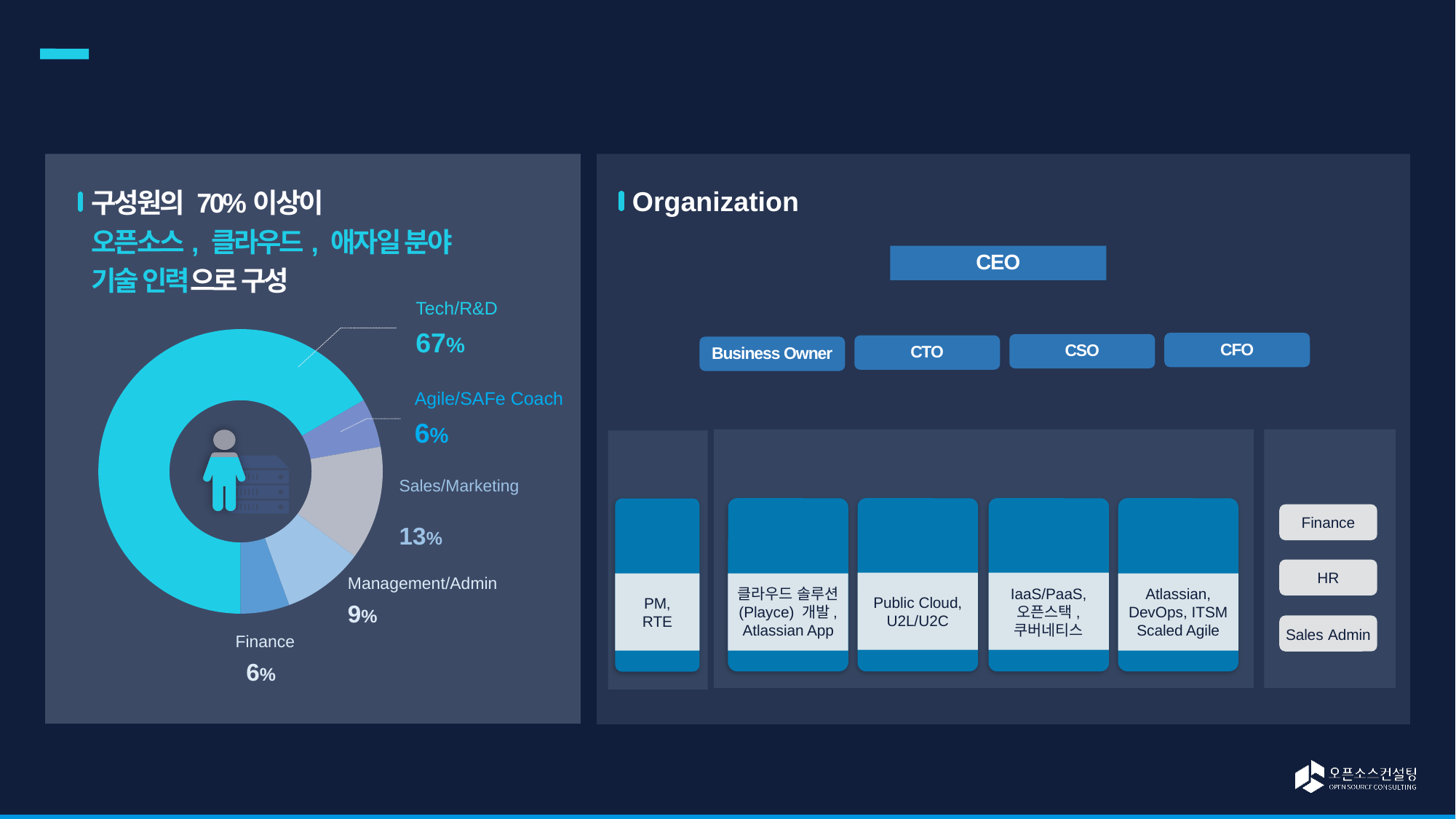

# 조직 구성

Organization
구성원의 70%이상이
오픈소스, 클라우드, 애자일 분야
기술 인력으로 구성
CEO

### Chart

| Category | Sales |
|---|---|
| Tech/ R&D | 36.0 |
| Agile Coach | 3.0 |
| Sales/ Marketing | 7.0 |
| Management/Admin | 5.0 |
| Finance | 3.0 |
Tech/R&D
67%
Sales/Marketing
13%
Finance
6%
Management/Admin
9%

CFO
CSO
CTO
Business Owner
Agile/SAFe Coach
6%
Shared Service

Agile Team

Program

Playce Dev. Team
Migration Team
Private Cloud Team
Customer Culture Team
Program
Team
Finance
HR
Public Cloud,
U2L/U2C
IaaS/PaaS,
오픈스택,
쿠버네티스
클라우드 솔루션
(Playce) 개발,
Atlassian App
Atlassian,
DevOps, ITSM
Scaled Agile
PM,
RTE
Sales Admin